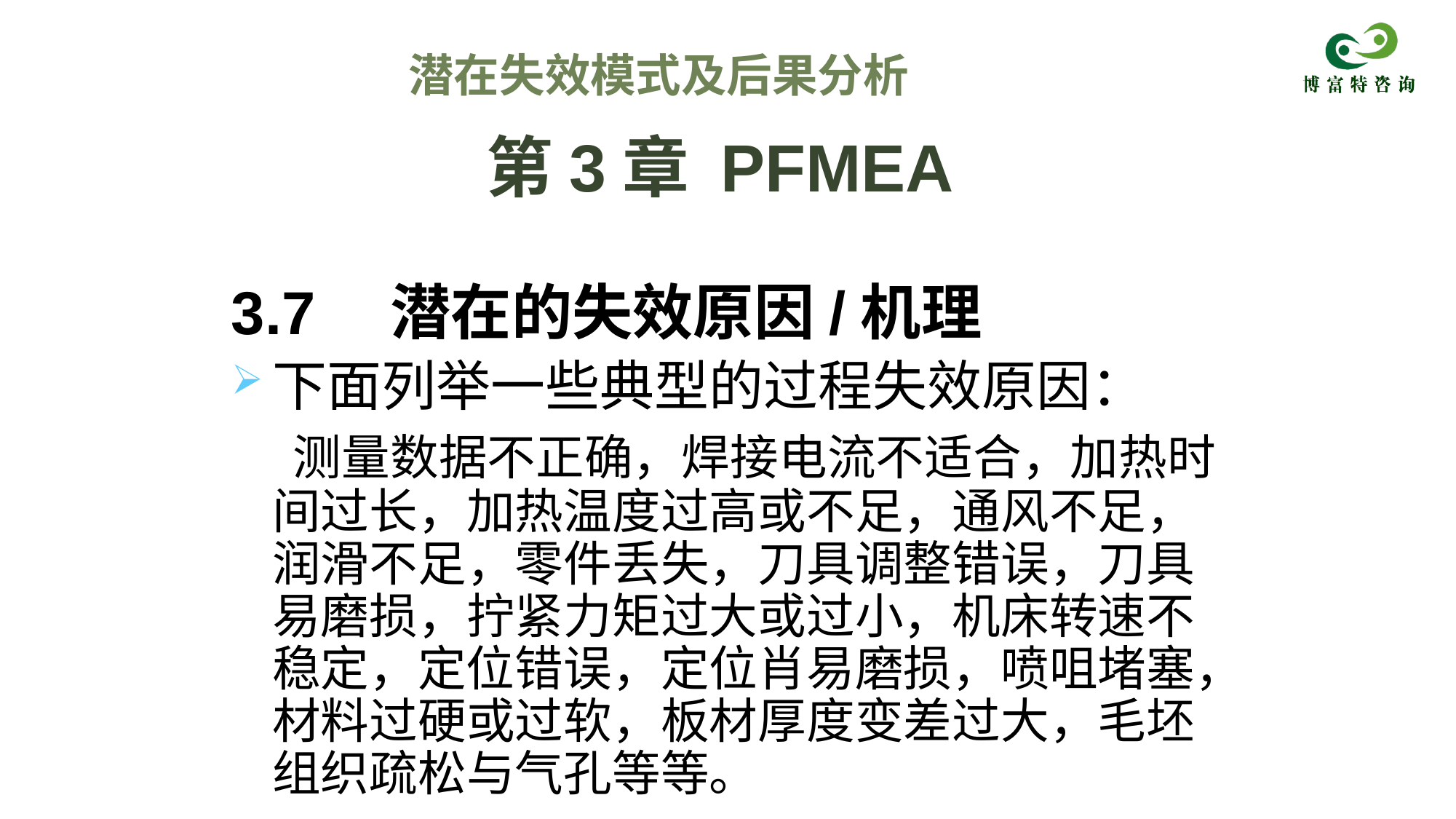

潜在失效模式及后果分析
# 第3章 PFMEA
3.7　潜在的失效原因/机理
下面列举一些典型的过程失效原因：
    测量数据不正确，焊接电流不适合，加热时间过长，加热温度过高或不足，通风不足，润滑不足，零件丢失，刀具调整错误，刀具易磨损，拧紧力矩过大或过小，机床转速不稳定，定位错误，定位肖易磨损，喷咀堵塞，材料过硬或过软，板材厚度变差过大，毛坯组织疏松与气孔等等。
52